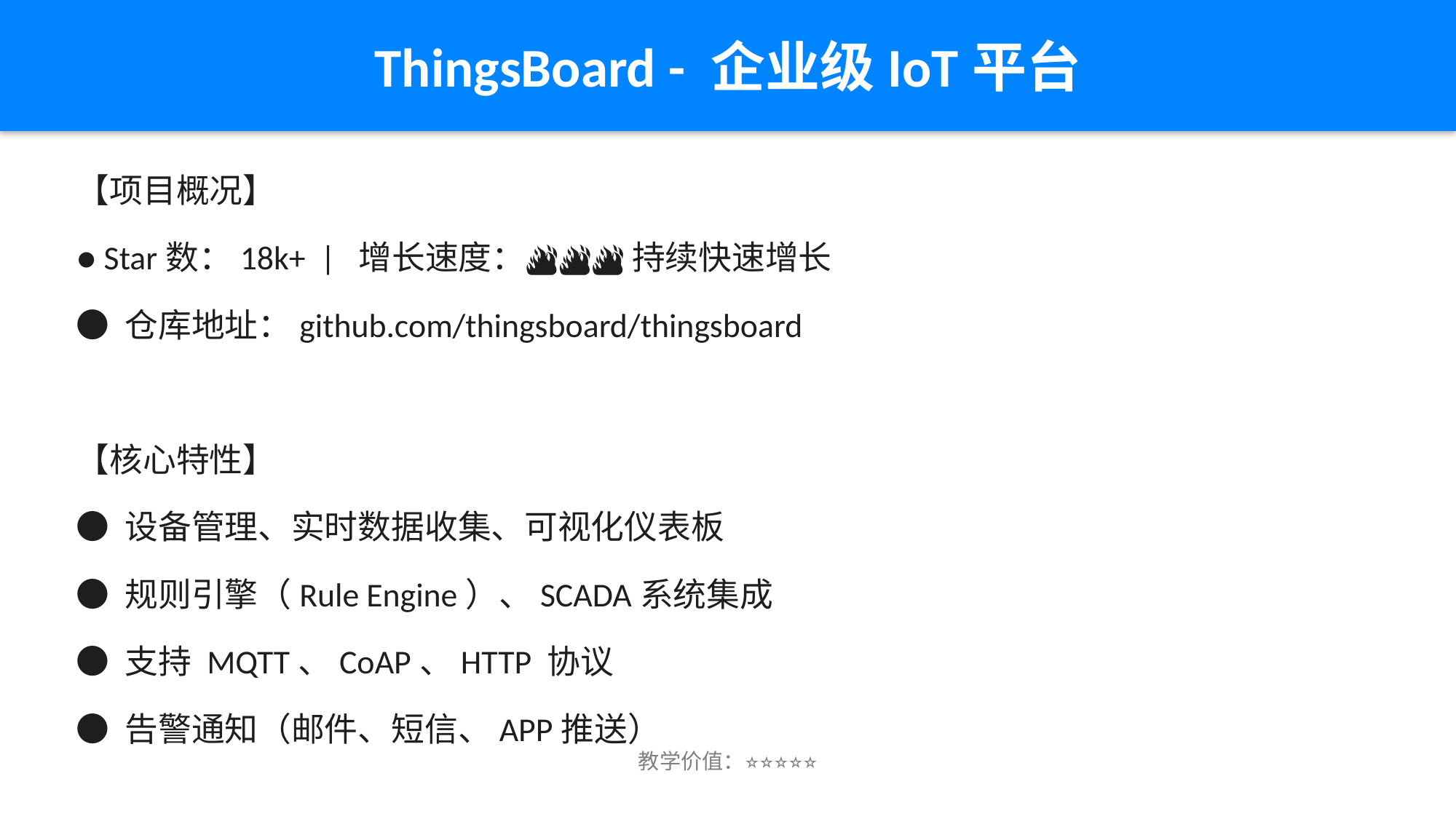

ThingsBoard - 企业级IoT平台
【项目概况】
● Star数：18k+  |  增长速度：🔥🔥🔥 持续快速增长
● 仓库地址：github.com/thingsboard/thingsboard

【核心特性】
● 设备管理、实时数据收集、可视化仪表板
● 规则引擎（Rule Engine）、SCADA系统集成
● 支持 MQTT、CoAP、HTTP 协议
● 告警通知（邮件、短信、APP推送）

【适用场景】智能家居、工业监控、农业物联网、能源管理
教学价值：⭐⭐⭐⭐⭐